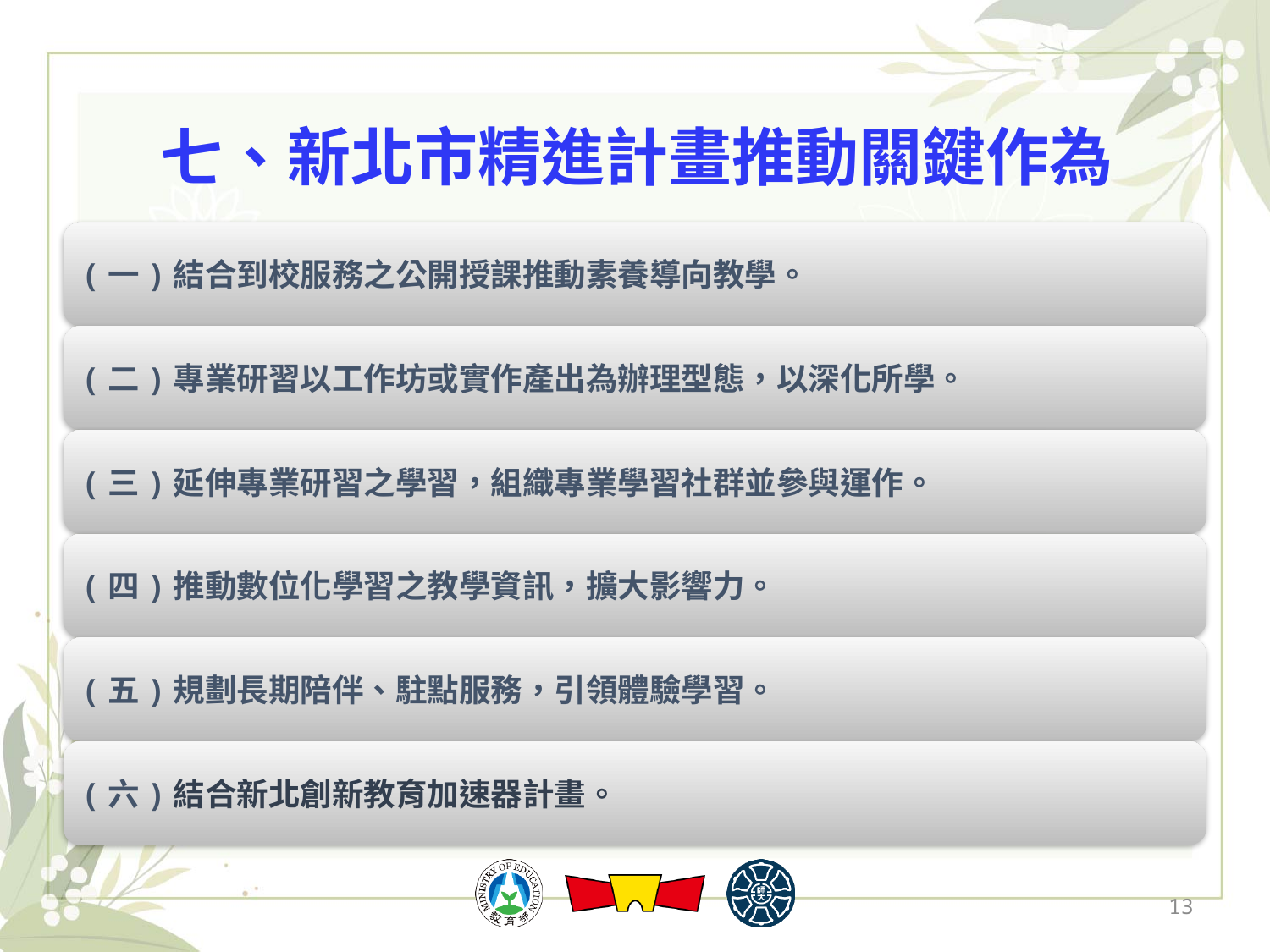

# 七、新北市精進計畫推動關鍵作為
(一)結合到校服務之公開授課推動素養導向教學。
(二)專業研習以工作坊或實作產出為辦理型態，以深化所學。
(三)延伸專業研習之學習，組織專業學習社群並參與運作。
(四)推動數位化學習之教學資訊，擴大影響力。
(五)規劃長期陪伴、駐點服務，引領體驗學習。
(六)結合新北創新教育加速器計畫。
13